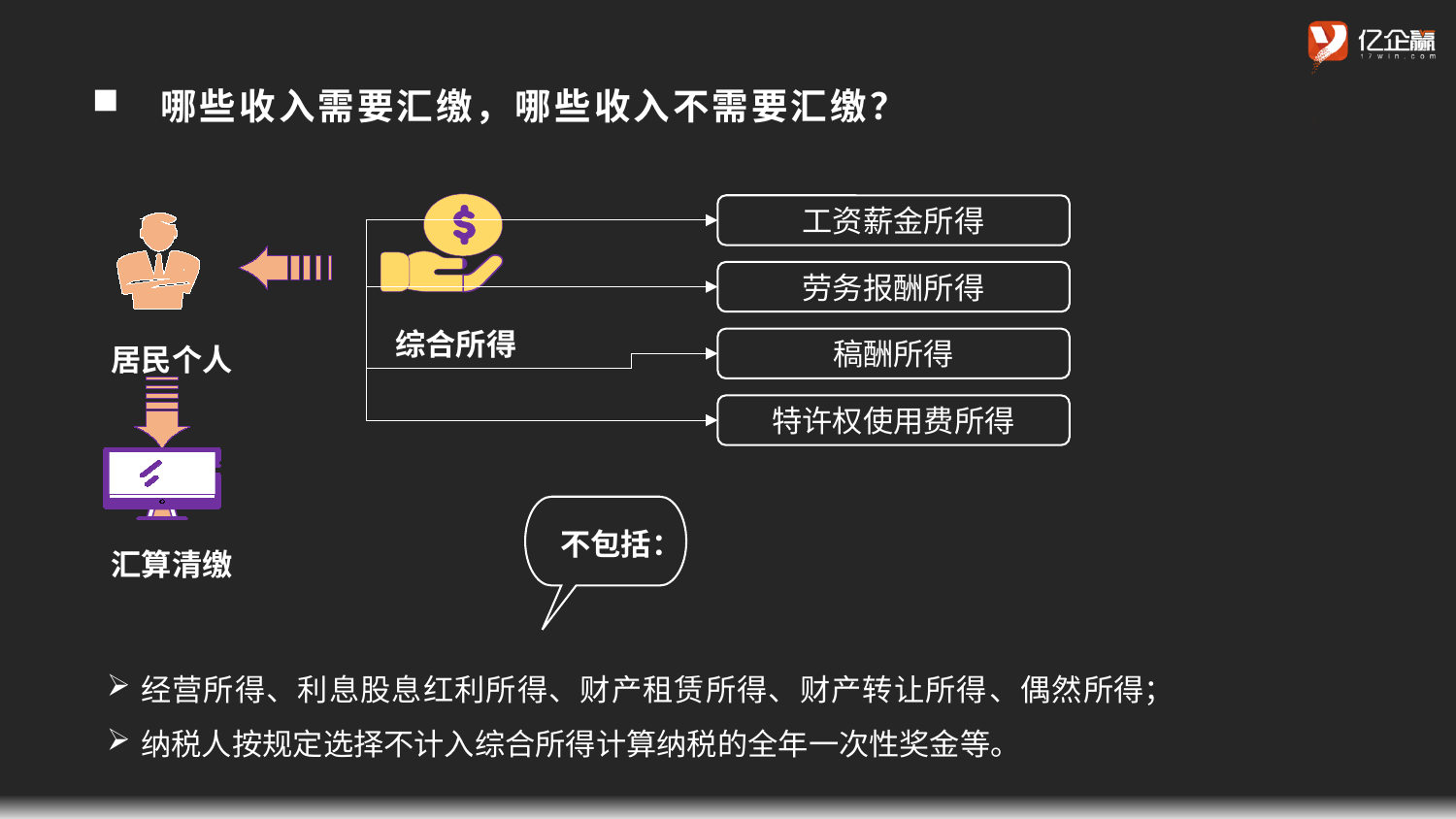

哪些收入需要汇缴，哪些收入不需要汇缴？

工资薪金所得

劳务报酬所得
综合所得
居民个人
稿酬所得

特许权使用费所得

汇算清缴
不包括：
经营所得、利息股息红利所得、财产租赁所得、财产转让所得、偶然所得；
纳税人按规定选择不计入综合所得计算纳税的全年一次性奖金等。